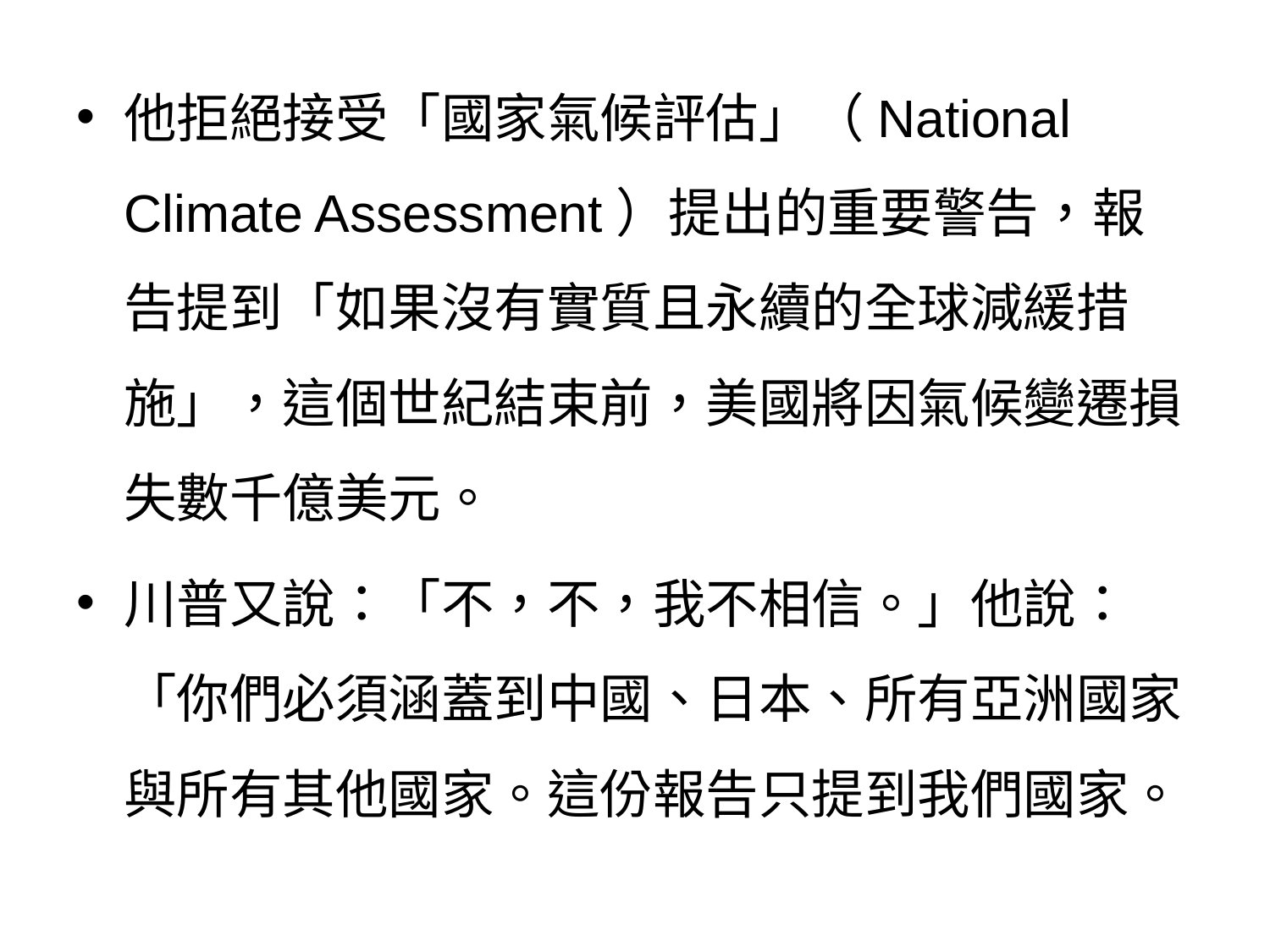

他拒絕接受「國家氣候評估」（National Climate Assessment）提出的重要警告，報告提到「如果沒有實質且永續的全球減緩措施」，這個世紀結束前，美國將因氣候變遷損失數千億美元。
川普又說：「不，不，我不相信。」他說：「你們必須涵蓋到中國、日本、所有亞洲國家與所有其他國家。這份報告只提到我們國家。